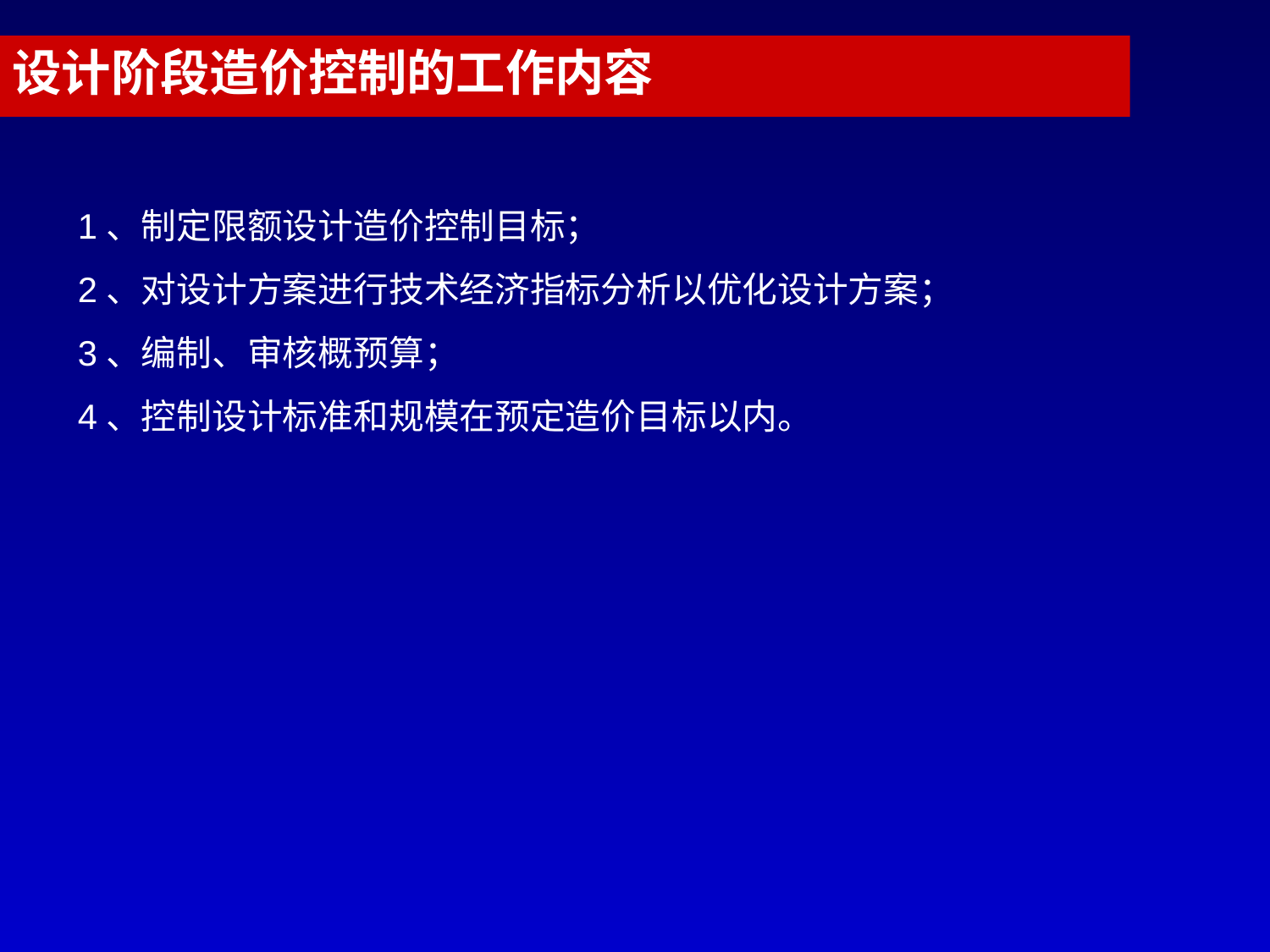

设计阶段造价控制的工作内容
1、制定限额设计造价控制目标；
2、对设计方案进行技术经济指标分析以优化设计方案；
3、编制、审核概预算；
4、控制设计标准和规模在预定造价目标以内。
34